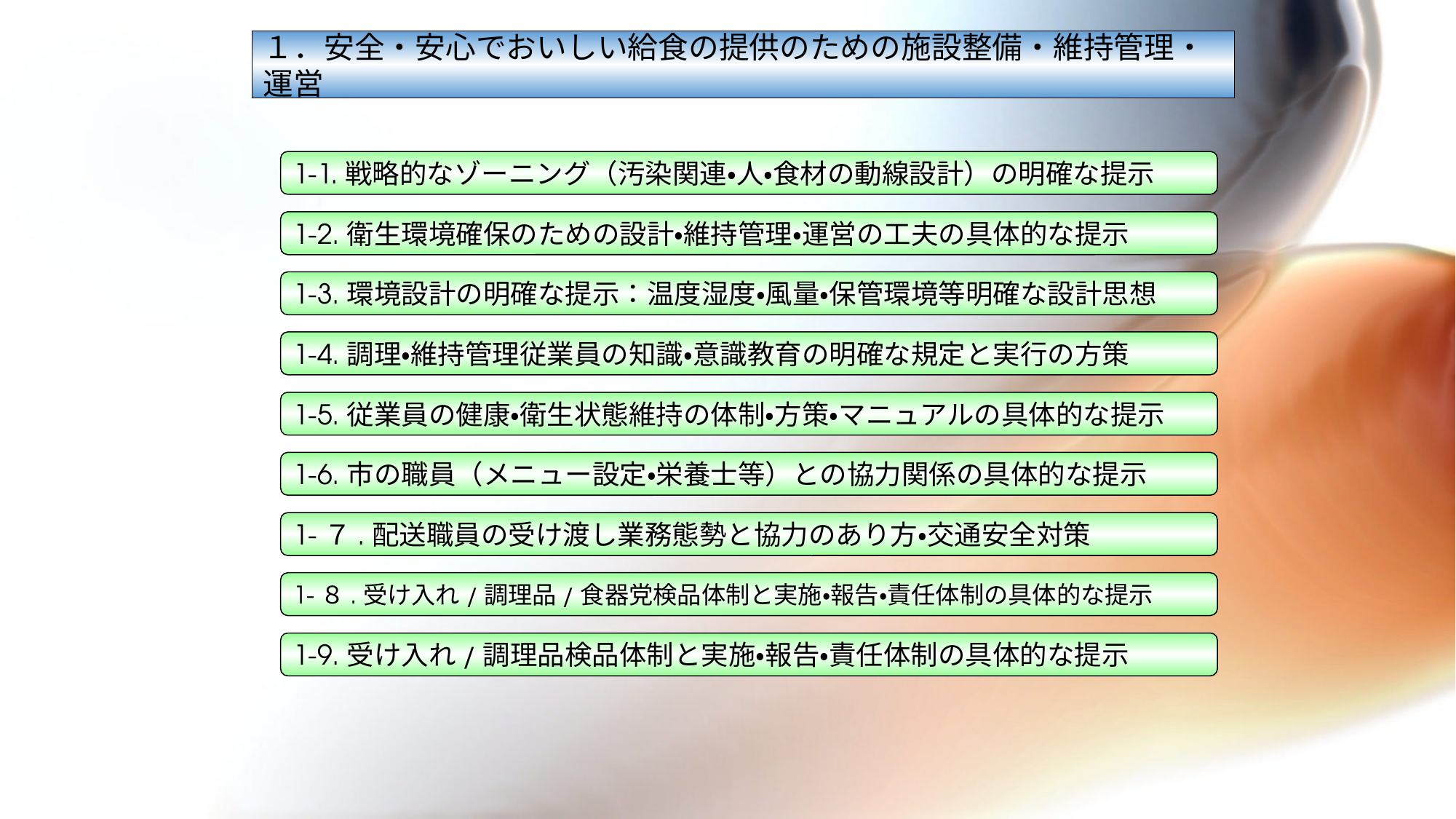

１．安全・安心でおいしい給食の提供のための施設整備・維持管理・運営
1-1.戦略的なゾーニング（汚染関連・人・食材の動線設計）の明確な提示
1-2.衛生環境確保のための設計・維持管理・運営の工夫の具体的な提示
1-3.環境設計の明確な提示：温度湿度・風量・保管環境等明確な設計思想
1-4.調理・維持管理従業員の知識・意識教育の明確な規定と実行の方策
1-5.従業員の健康・衛生状態維持の体制・方策・マニュアルの具体的な提示
1-6.市の職員（メニュー設定・栄養士等）との協力関係の具体的な提示
1-７.配送職員の受け渡し業務態勢と協力のあり方・交通安全対策
1-８.受け入れ/調理品/食器党検品体制と実施・報告・責任体制の具体的な提示
1-9.受け入れ/調理品検品体制と実施・報告・責任体制の具体的な提示